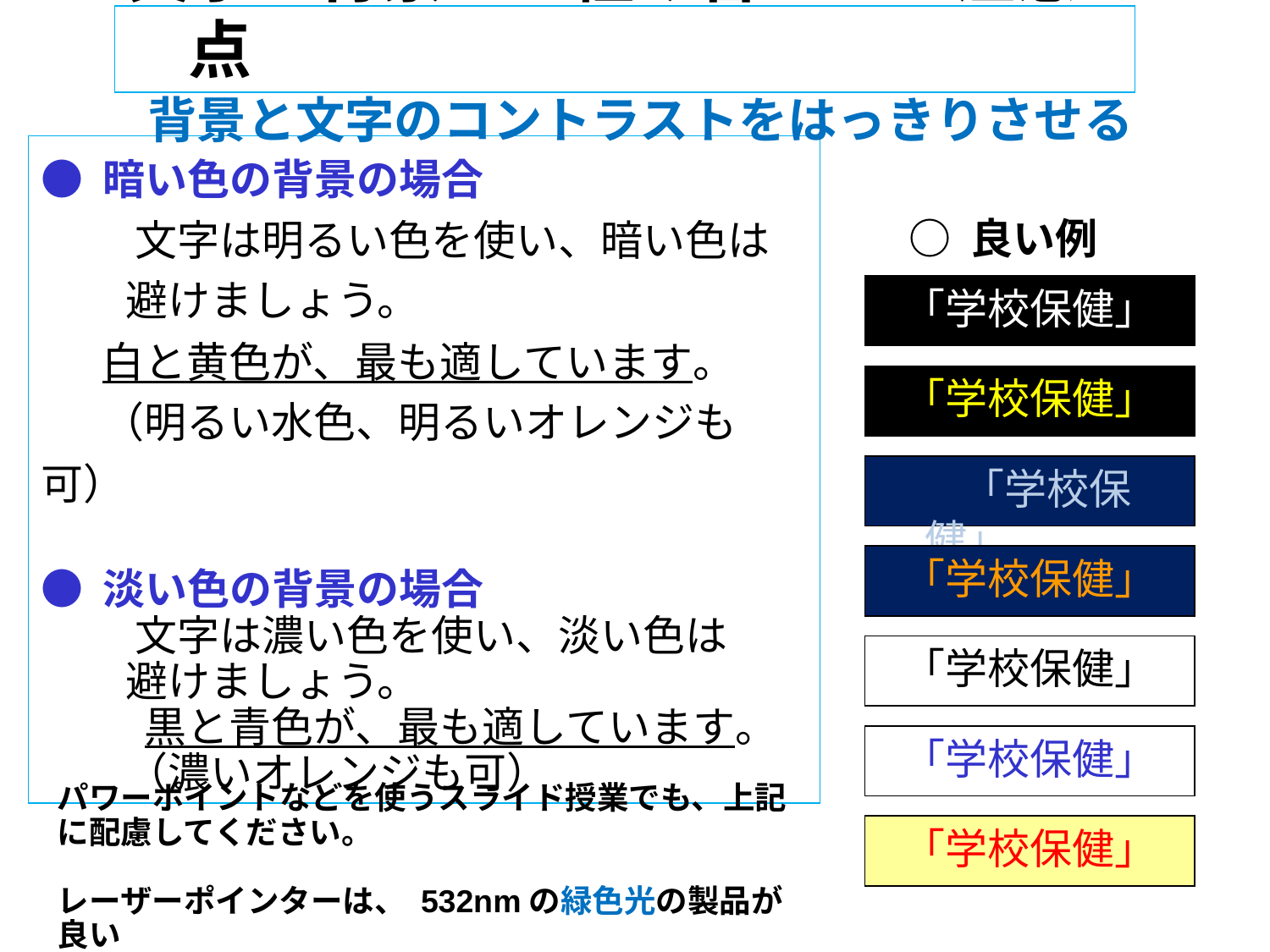

文字と背景との組み合わせの注意点
背景と文字のコントラストをはっきりさせる
● 暗い色の背景の場合
　　 文字は明るい色を使い、暗い色は
　　避けましょう。
　  白と黄色が、最も適しています。
　  （明るい水色、明るいオレンジも可）

● 淡い色の背景の場合
　　 文字は濃い色を使い、淡い色は
　　避けましょう。
　　  黒と青色が、最も適しています。
　　（濃いオレンジも可）
 ○ 良い例
「学校保健」
「学校保健」
　　「学校保健」
「学校保健」
「学校保健」
「学校保健」
パワーポイントなどを使うスライド授業でも、上記に配慮してください。

レーザーポインターは、 532nmの緑色光の製品が良い
「学校保健」